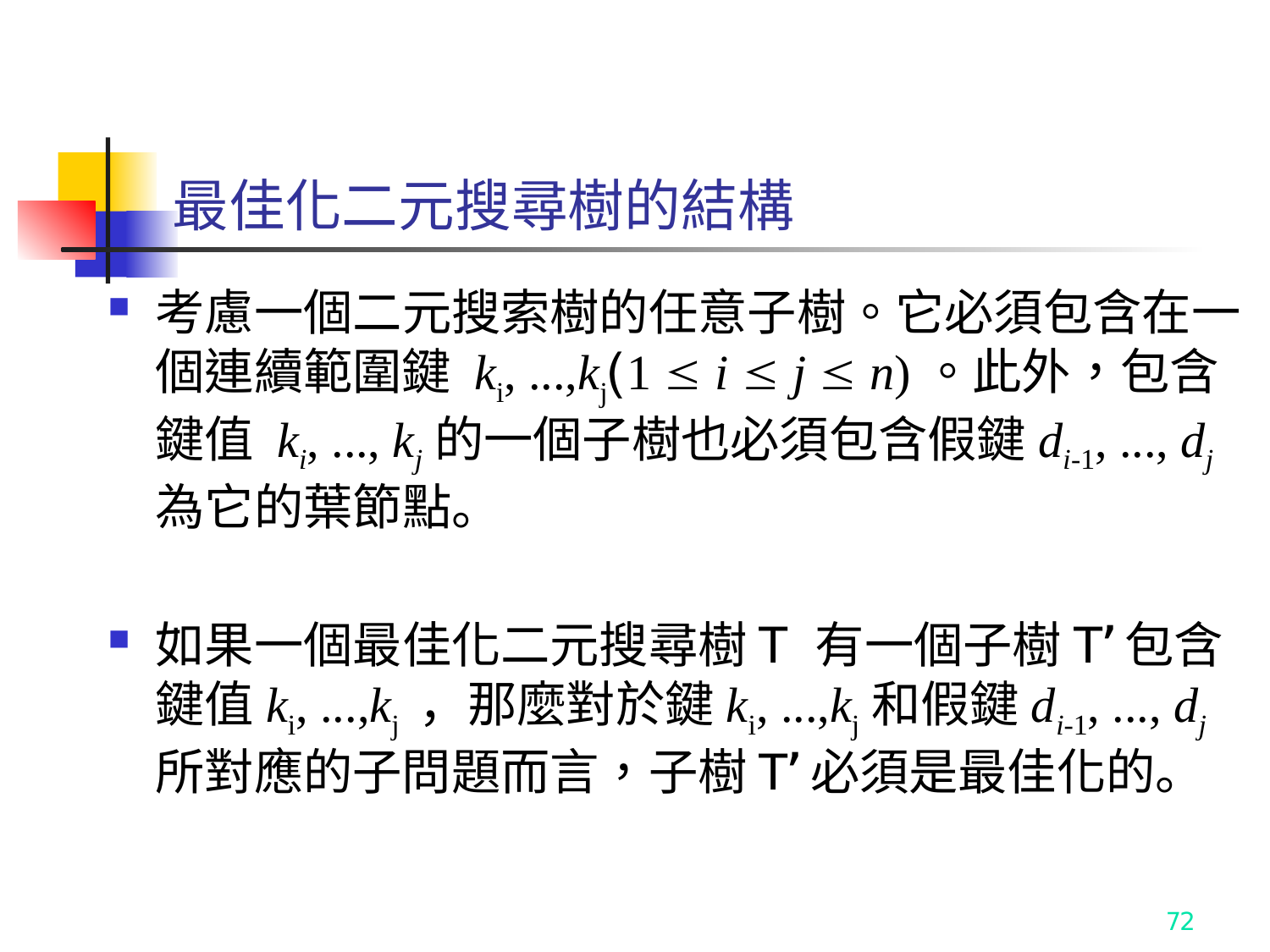

# 最佳化二元搜尋樹的結構
考慮一個二元搜索樹的任意子樹。它必須包含在一個連續範圍鍵 ki, ...,kj(1 ≤ i ≤ j ≤ n)。此外，包含鍵值 ki, ..., kj的一個子樹也必須包含假鍵di-1, ..., dj為它的葉節點。

如果一個最佳化二元搜尋樹T 有一個子樹T’包含鍵值ki, ...,kj ，那麼對於鍵ki, ...,kj和假鍵di-1, ..., dj所對應的子問題而言，子樹T’必須是最佳化的。
72